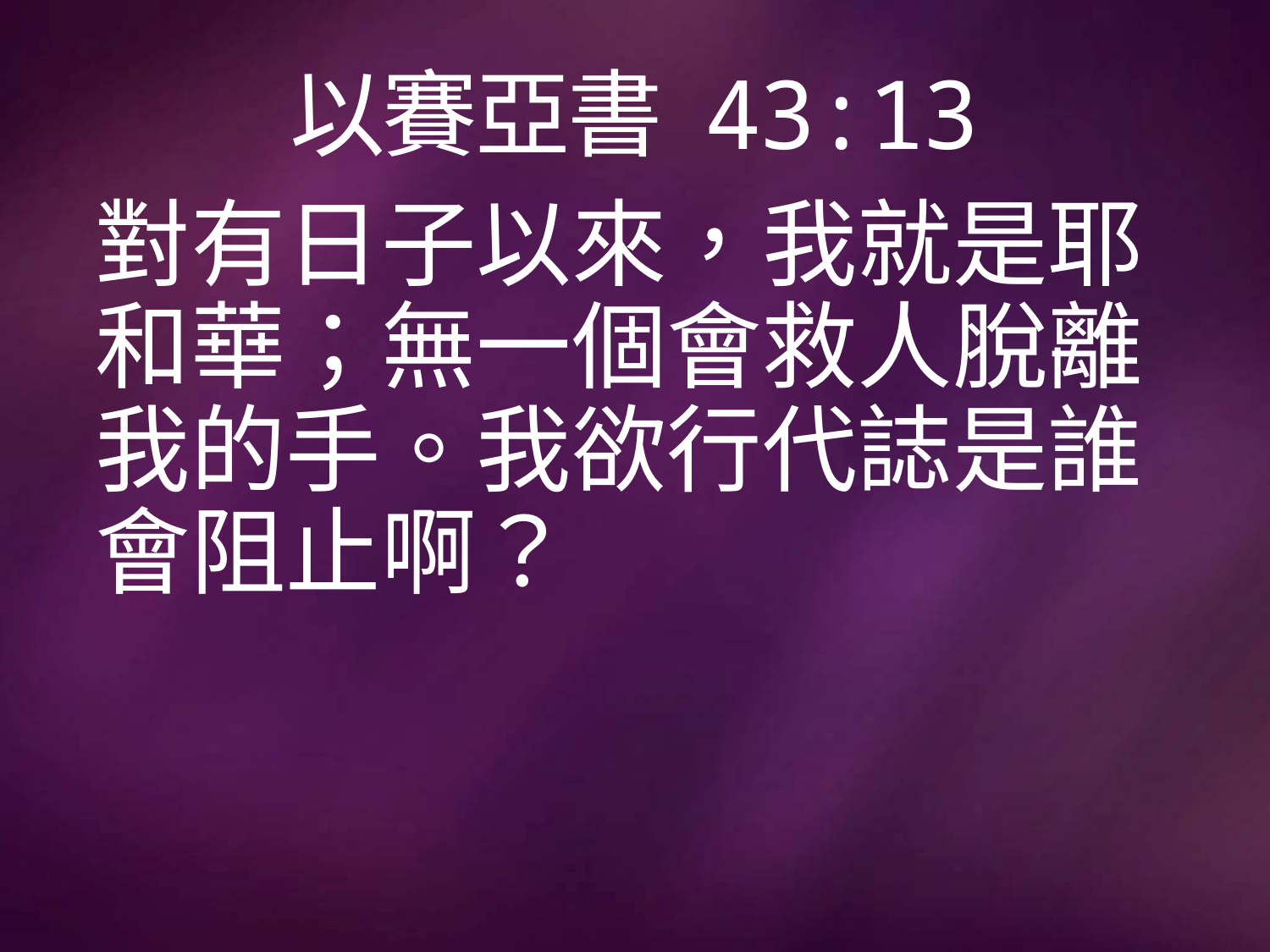

# 以賽亞書 43:13
對有日子以來，我就是耶和華；無一個會救人脫離我的手。我欲行代誌是誰會阻止啊？